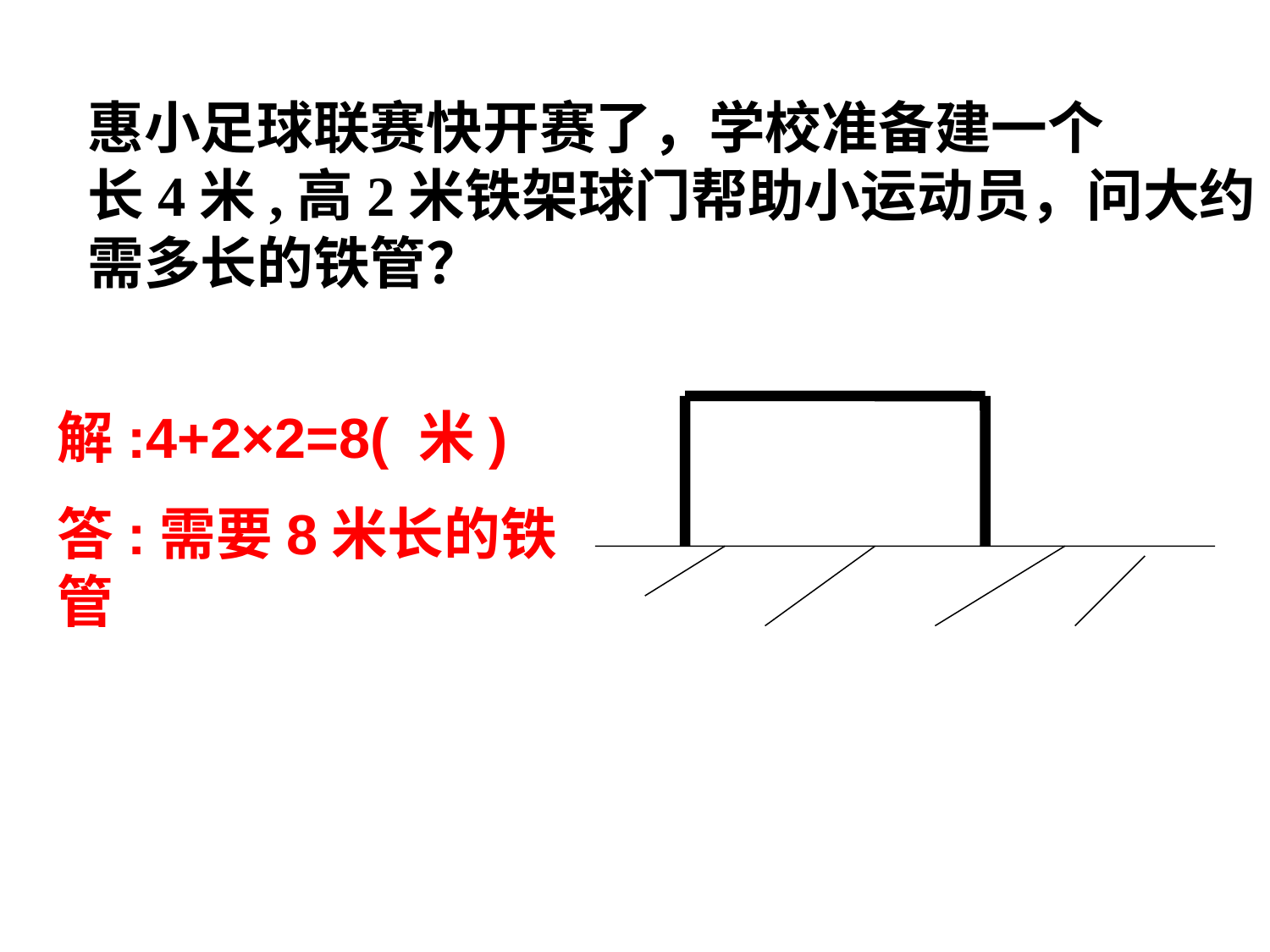

惠小足球联赛快开赛了，学校准备建一个
长4米,高2米铁架球门帮助小运动员，问大约需多长的铁管？
解:4+2×2=8( 米)
答:需要8米长的铁管